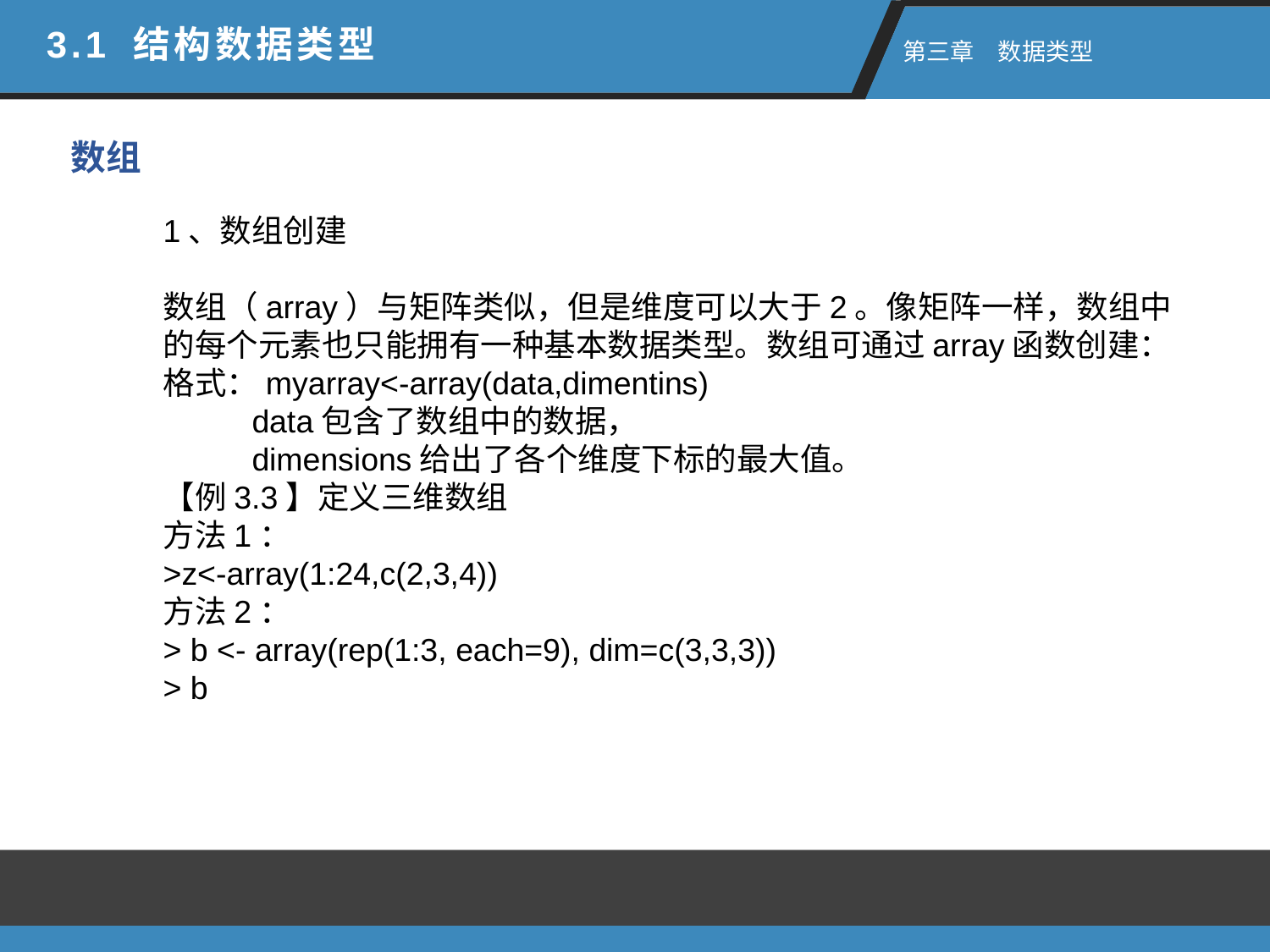

3.1 结构数据类型
  第三章　数据类型
数组

1、数组创建

数组（array）与矩阵类似，但是维度可以大于2。像矩阵一样，数组中的每个元素也只能拥有一种基本数据类型。数组可通过array函数创建：
格式：myarray<-array(data,dimentins)
          data包含了数组中的数据，
          dimensions给出了各个维度下标的最大值。
【例3.3】定义三维数组
方法1：
>z<-array(1:24,c(2,3,4))
方法2：
> b <- array(rep(1:3, each=9), dim=c(3,3,3))
> b